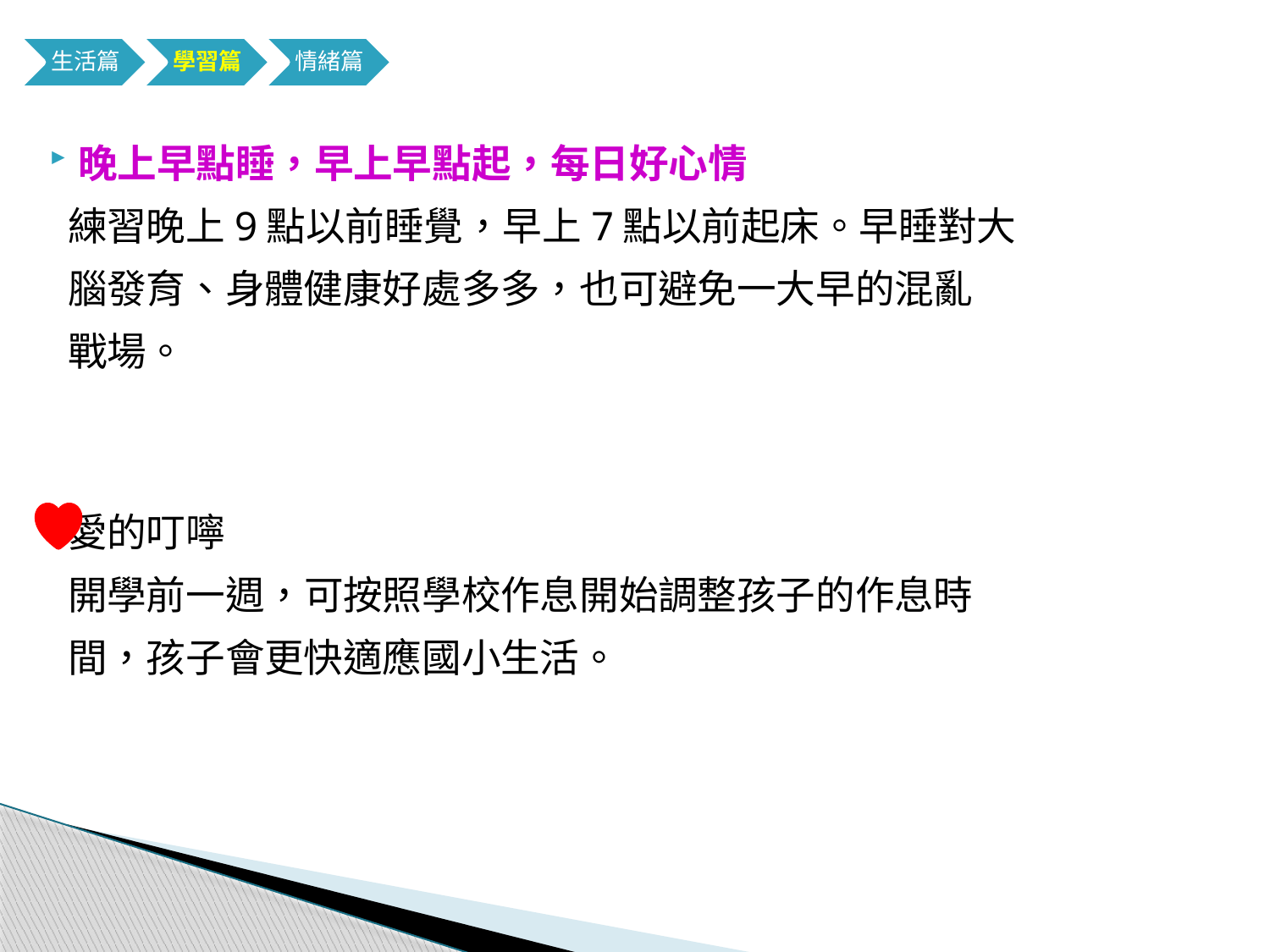

生活篇
學習篇
情緒篇
晚上早點睡，早上早點起，每日好心情
 練習晚上9點以前睡覺，早上7點以前起床。早睡對大
 腦發育、身體健康好處多多，也可避免一大早的混亂
 戰場。

 愛的叮嚀
 開學前一週，可按照學校作息開始調整孩子的作息時
 間，孩子會更快適應國小生活。